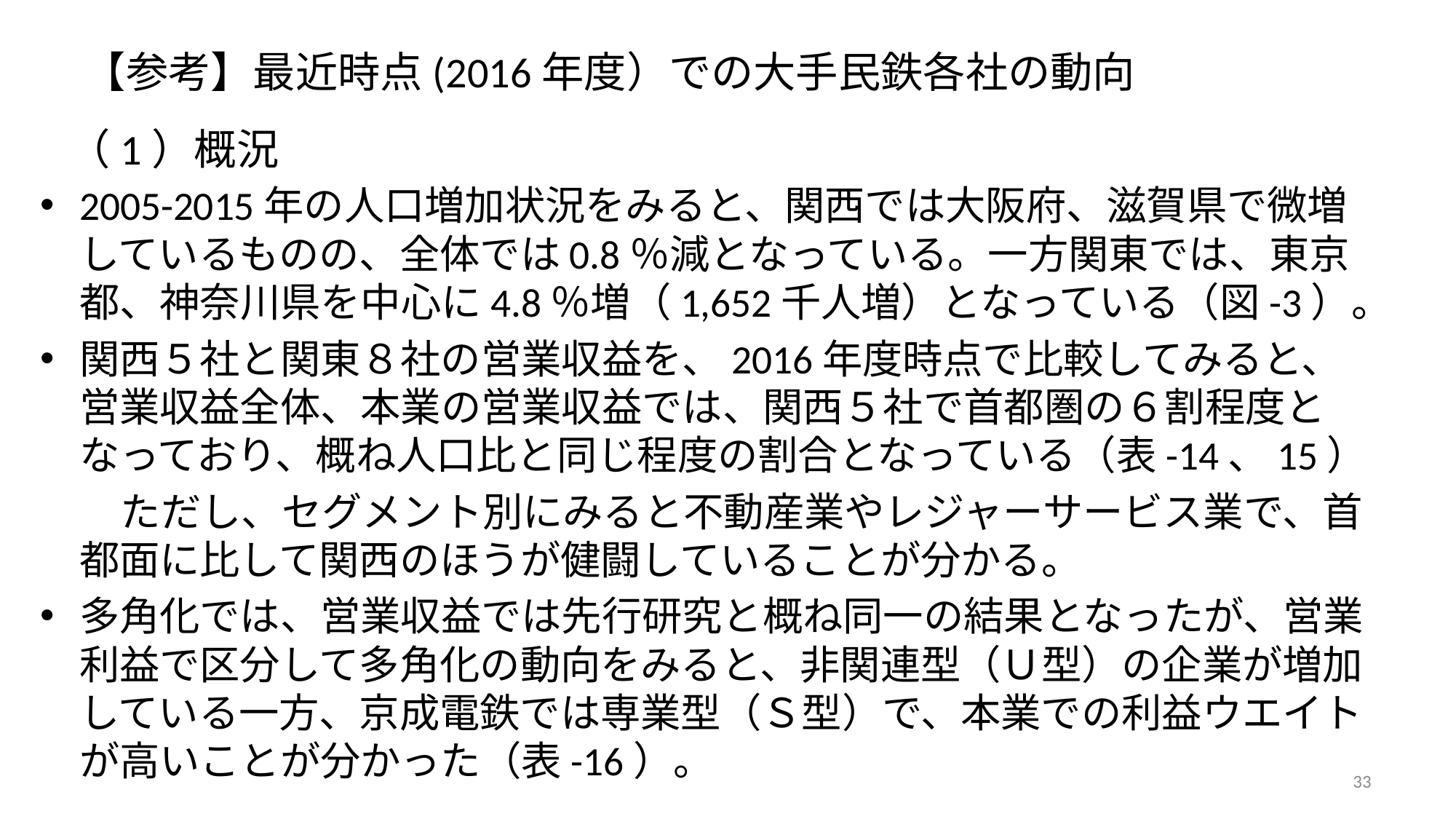

# 【参考】最近時点(2016年度）での大手民鉄各社の動向
（1）概況
2005-2015年の人口増加状況をみると、関西では大阪府、滋賀県で微増しているものの、全体では0.8％減となっている。一方関東では、東京都、神奈川県を中心に4.8％増（1,652千人増）となっている（図-3）。
関西５社と関東８社の営業収益を、2016年度時点で比較してみると、営業収益全体、本業の営業収益では、関西５社で首都圏の６割程度となっており、概ね人口比と同じ程度の割合となっている（表-14、15）
　　ただし、セグメント別にみると不動産業やレジャーサービス業で、首都面に比して関西のほうが健闘していることが分かる。
多角化では、営業収益では先行研究と概ね同一の結果となったが、営業利益で区分して多角化の動向をみると、非関連型（Ｕ型）の企業が増加している一方、京成電鉄では専業型（Ｓ型）で、本業での利益ウエイトが高いことが分かった（表-16）。

33